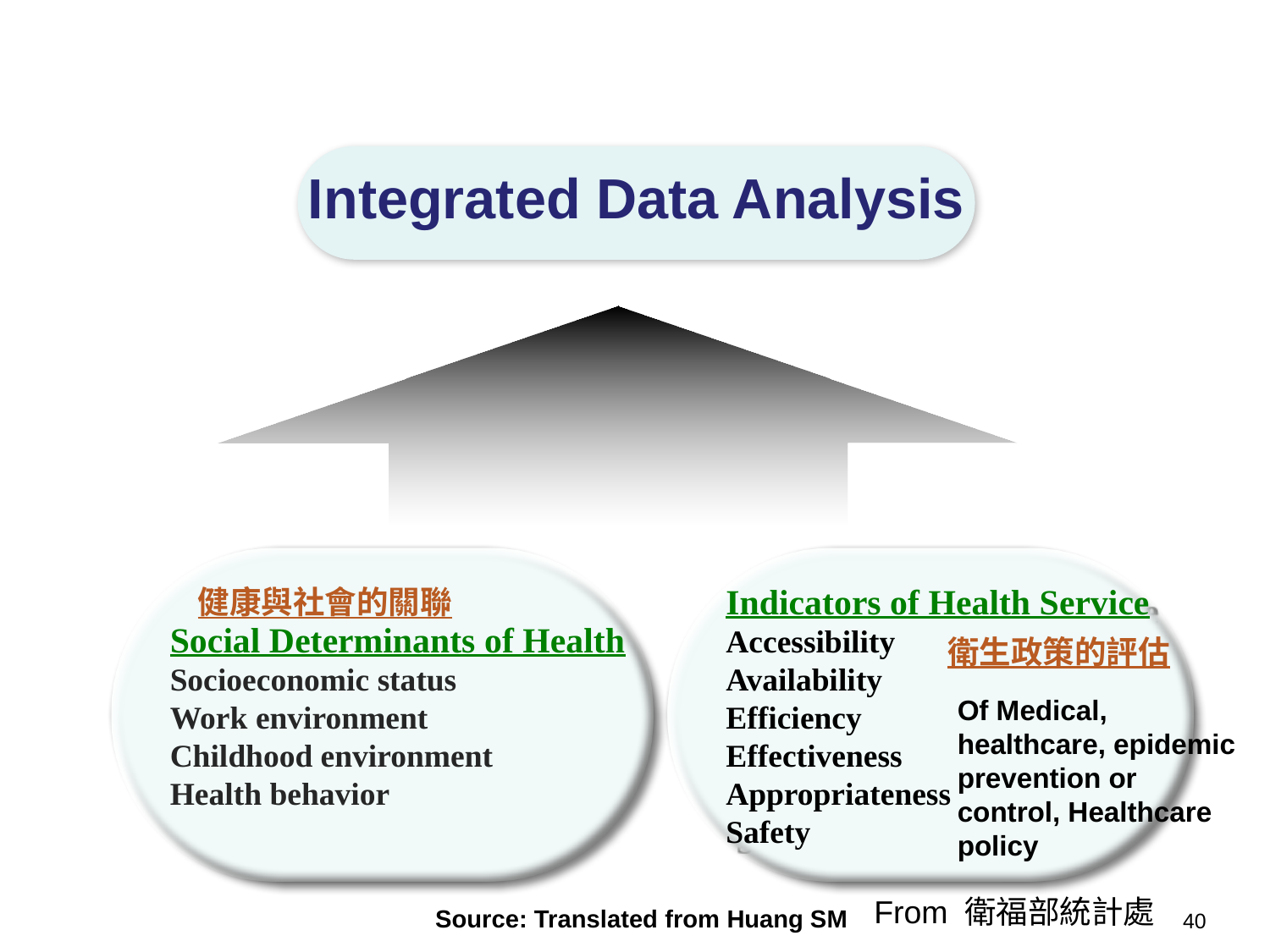

Integrated Data Analysis

Social Determinants of Health
Socioeconomic status
Work environment
Childhood environment
Health behavior
Indicators of Health Service
Accessibility
Availability
Efficiency
Effectiveness
Appropriateness
Safety
健康與社會的關聯
衛生政策的評估
Of Medical, healthcare, epidemic prevention or control, Healthcare policy

Source: Translated from Huang SM
40
From 衛福部統計處